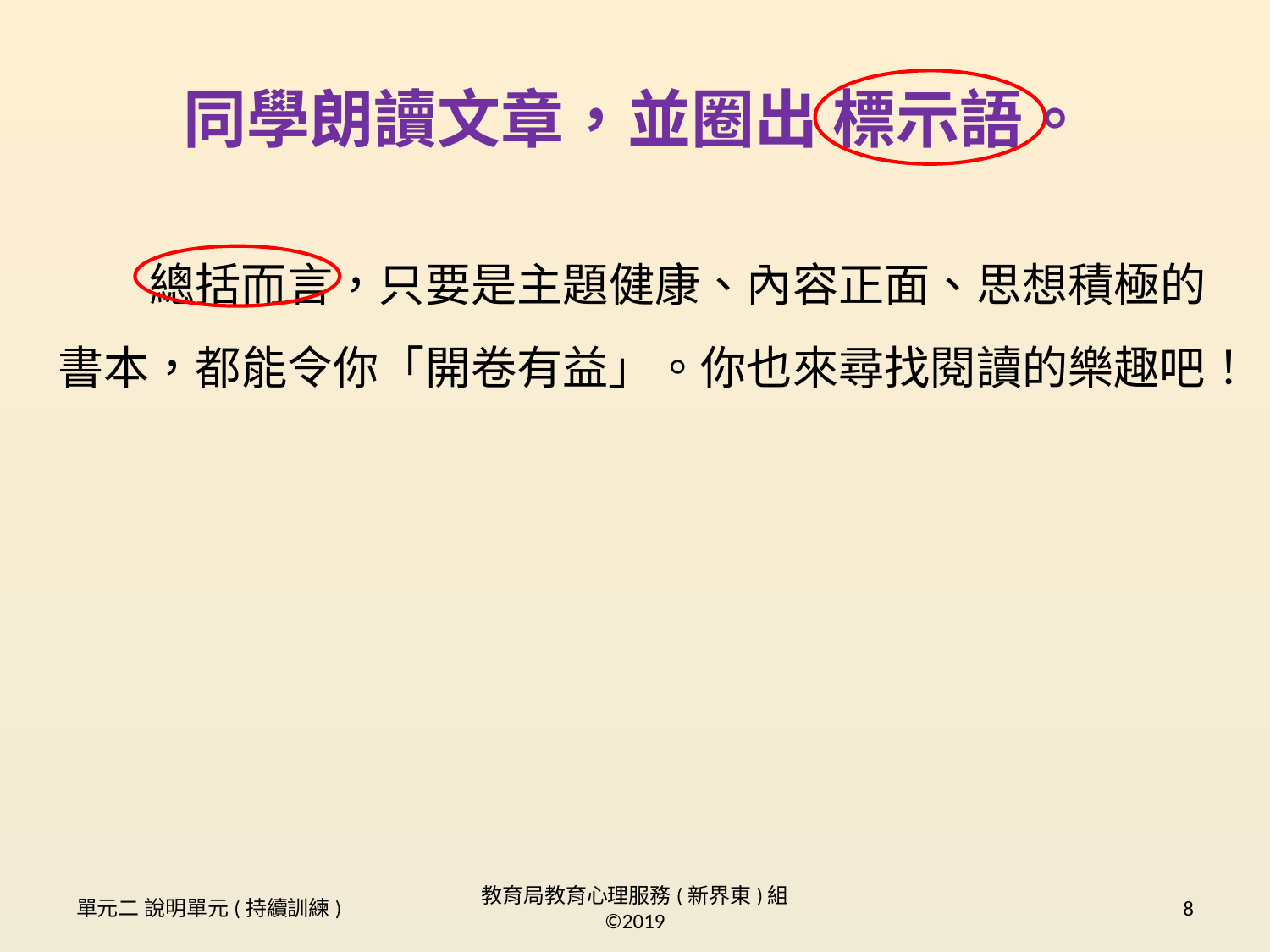

# 同學朗讀文章，並圈出 標示語。

　　總括而言，只要是主題健康、內容正面、思想積極的書本，都能令你「開卷有益」。你也來尋找閱讀的樂趣吧！

單元二 說明單元(持續訓練)
教育局教育心理服務(新界東)組 ©2019
8